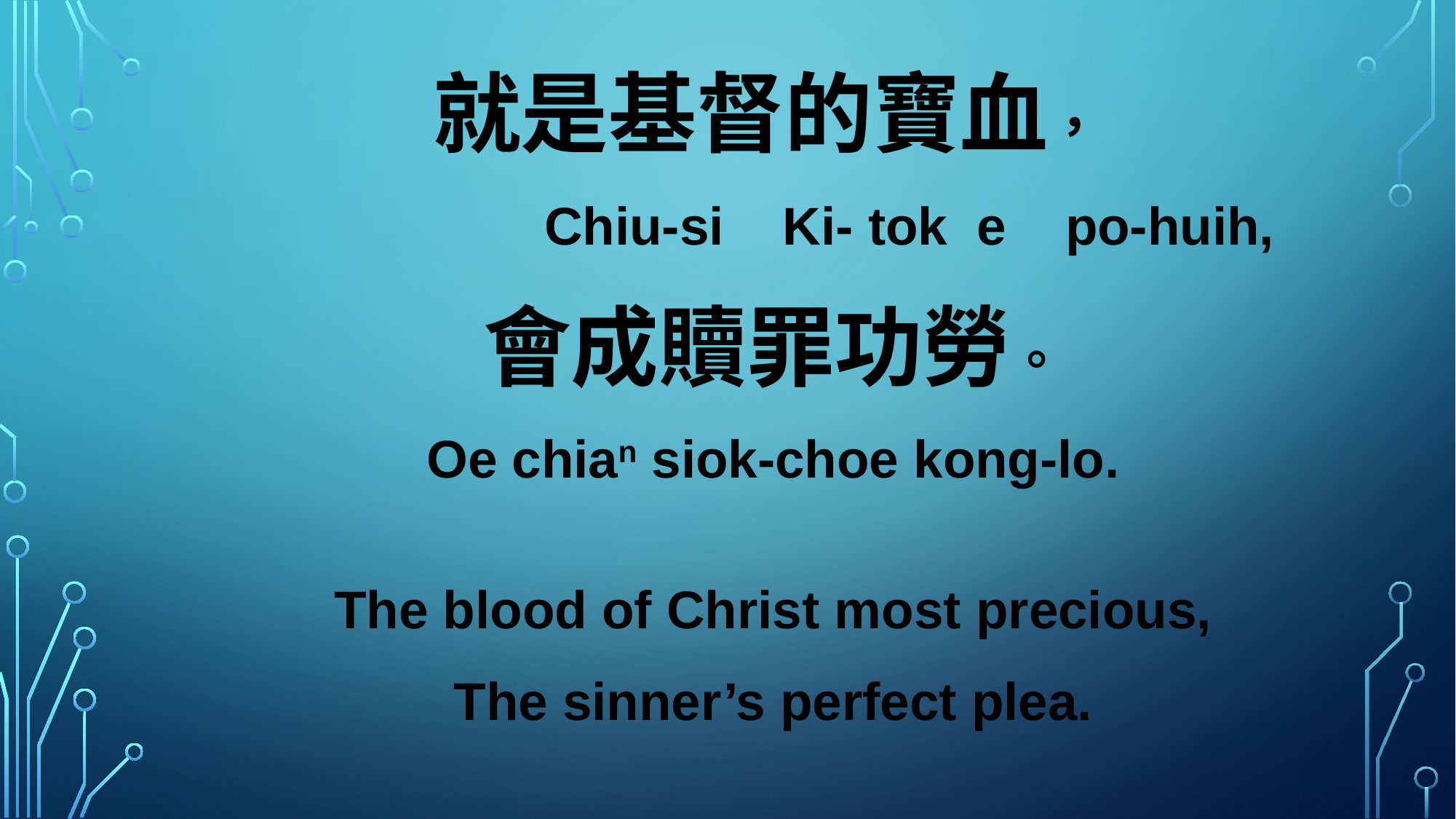

就是基督的寶血，
                              Chiu-si    Ki- tok  e    po-huih,
會成贖罪功勞。
Oe chian siok-choe kong-lo.

The blood of Christ most precious,
The sinner’s perfect plea.